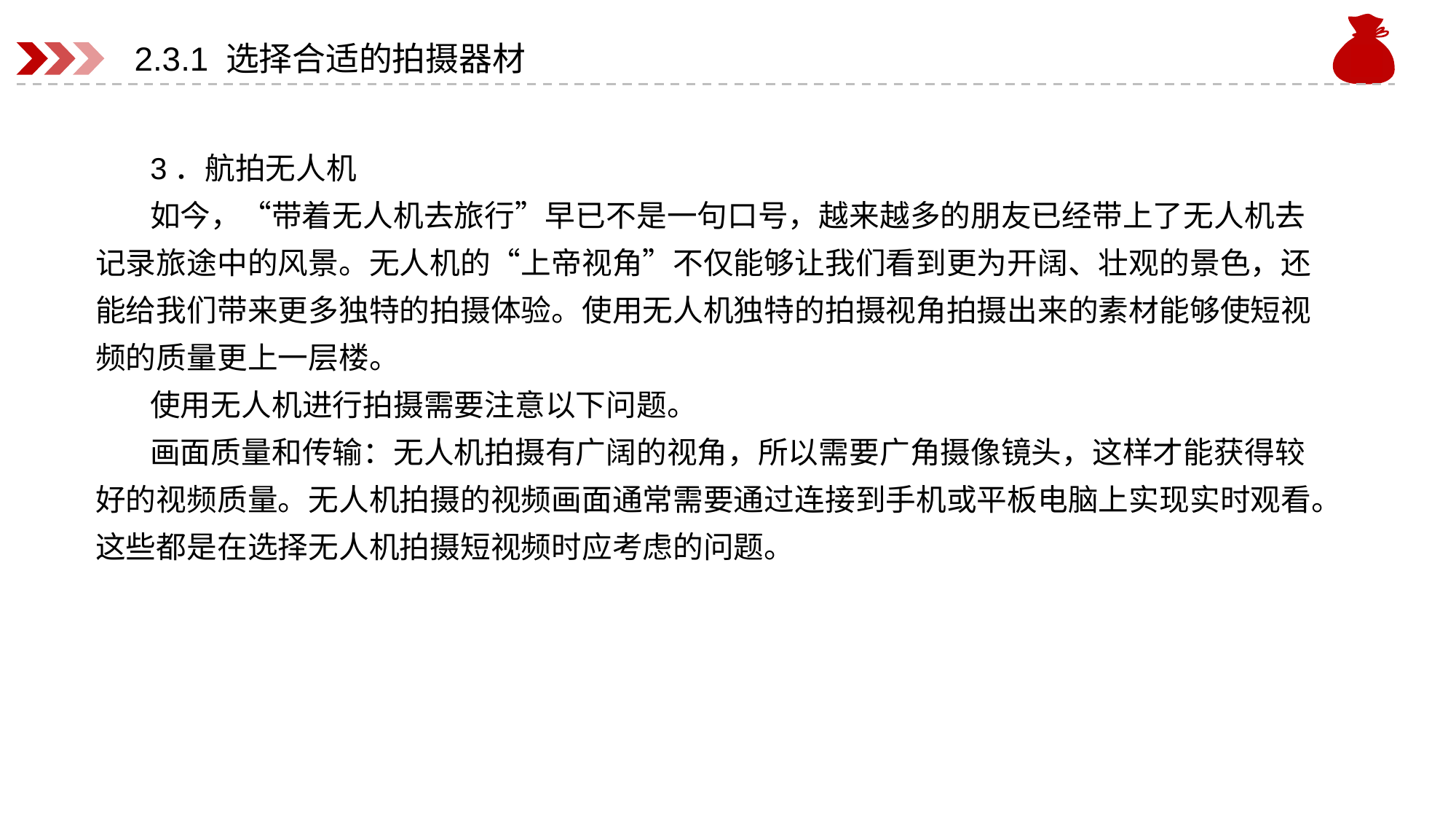

# 2.3.1 选择合适的拍摄器材
37
3．航拍无人机
如今，“带着无人机去旅行”早已不是一句口号，越来越多的朋友已经带上了无人机去记录旅途中的风景。无人机的“上帝视角”不仅能够让我们看到更为开阔、壮观的景色，还能给我们带来更多独特的拍摄体验。使用无人机独特的拍摄视角拍摄出来的素材能够使短视频的质量更上一层楼。
使用无人机进行拍摄需要注意以下问题。
画面质量和传输：无人机拍摄有广阔的视角，所以需要广角摄像镜头，这样才能获得较好的视频质量。无人机拍摄的视频画面通常需要通过连接到手机或平板电脑上实现实时观看。这些都是在选择无人机拍摄短视频时应考虑的问题。